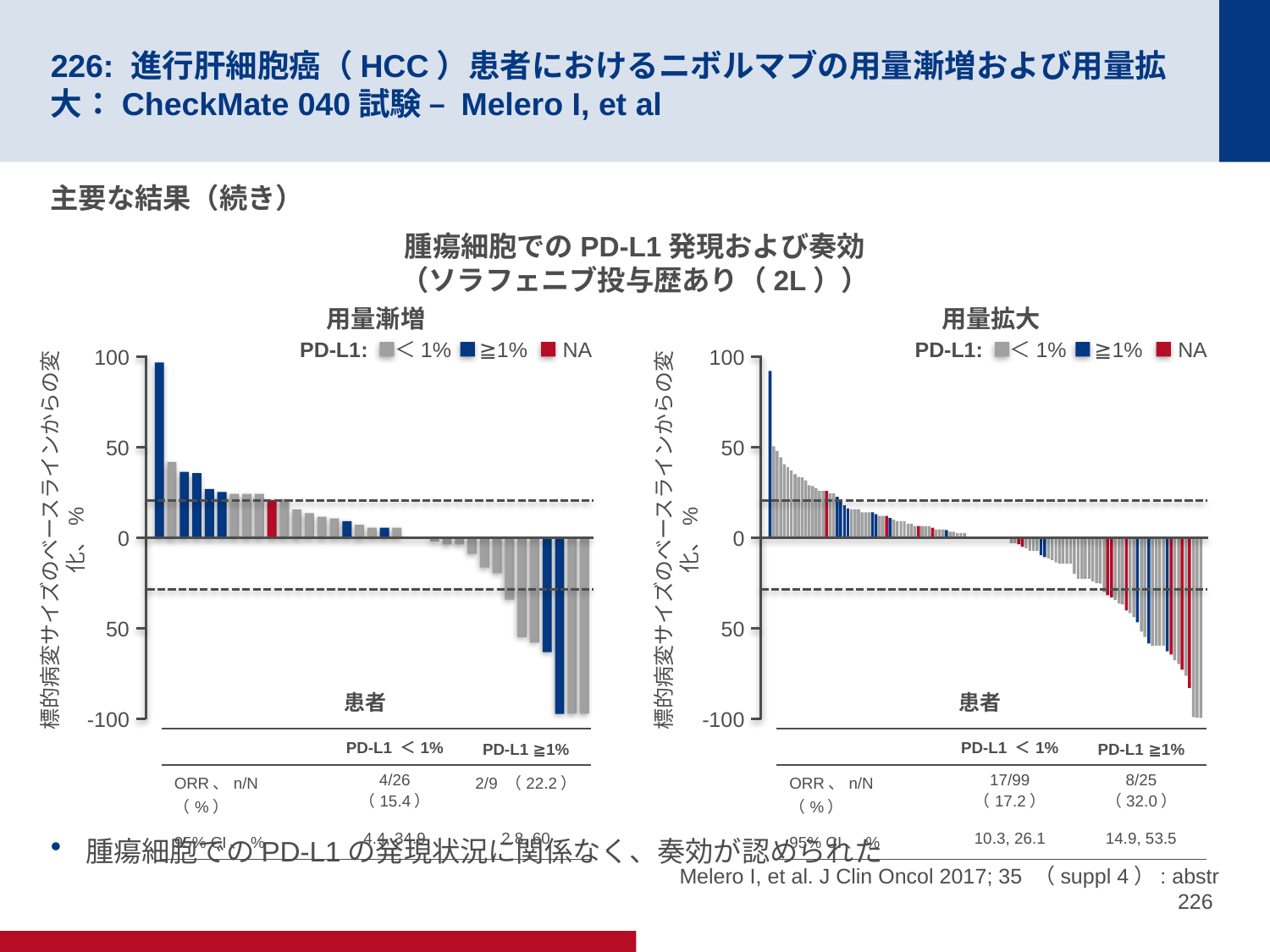

# 226: 進行肝細胞癌（HCC）患者におけるニボルマブの用量漸増および用量拡大：CheckMate 040試験 – Melero I, et al
主要な結果（続き）

腫瘍細胞でのPD-L1の発現状況に関係なく、奏効が認められた

腫瘍細胞でのPD-L1発現および奏効
（ソラフェニブ投与歴あり（2L））
用量漸増
PD-L1:
＜1%
≧1%
NA

100

50

標的病変サイズのベースラインからの変化、%

0

50
患者
-100
用量拡大
PD-L1:
＜1%
≧1%
NA

100

50

標的病変サイズのベースラインからの変化、%

0

50
患者
-100
|  | PD-L1 ＜1% | PD-L1 ≧1% |
| --- | --- | --- |
| ORR、n/N （%） | 4/26 （15.4） | 2/9 （22.2） |
| 95% CI、% | 4.4, 34.9 | 2.8, 60 |
|  | PD-L1 ＜1% | PD-L1 ≧1% |
| --- | --- | --- |
| ORR、n/N （%） | 17/99 （17.2） | 8/25 （32.0） |
| 95% CI、% | 10.3, 26.1 | 14.9, 53.5 |

Melero I, et al. J Clin Oncol 2017; 35 （suppl 4）: abstr 226